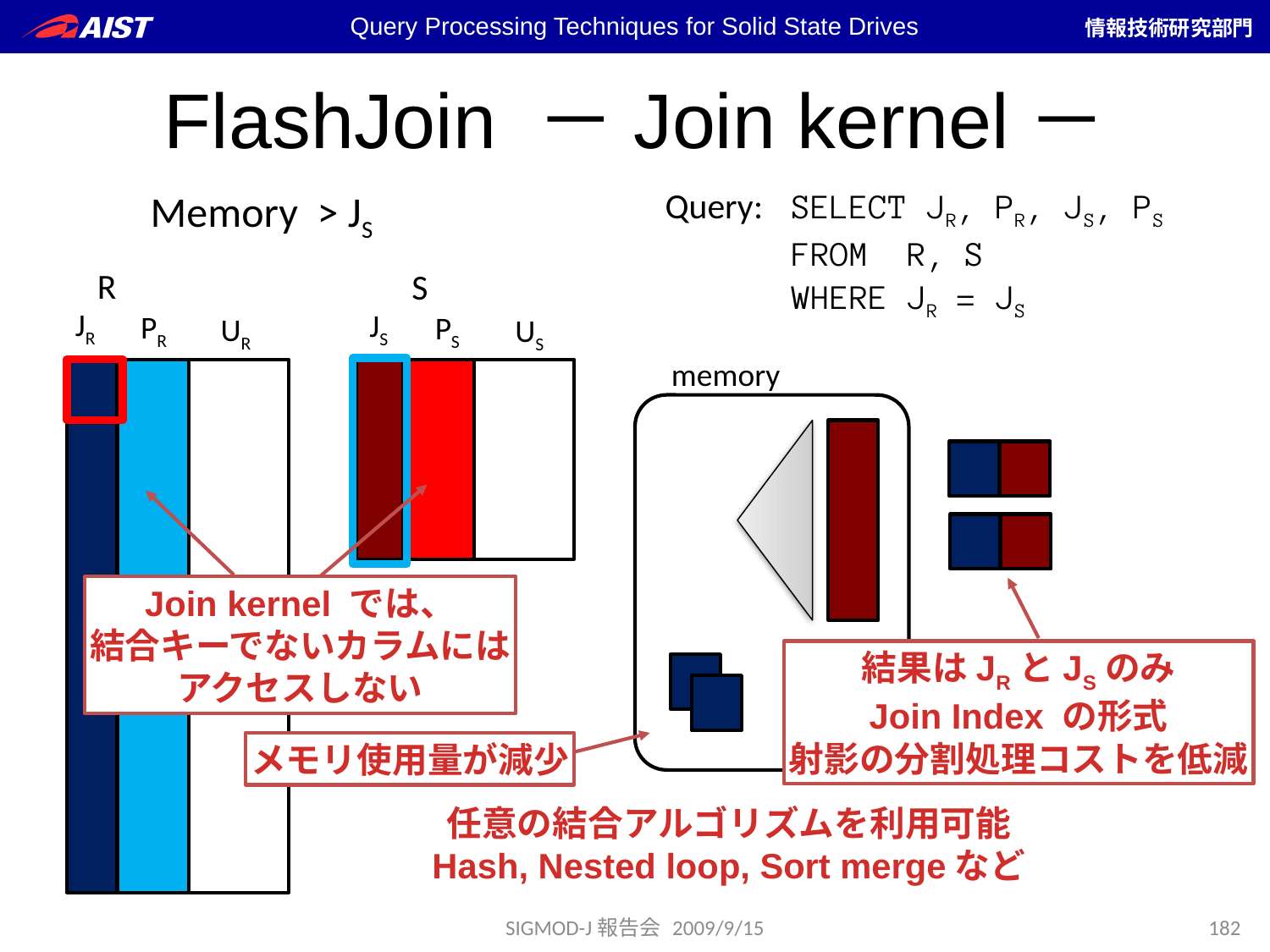

Query Processing Techniques for Solid State Drives
# FlashJoin －Join kernel－
Query: 	SELECT JR, PR, JS, PS
	FROM  R, S
	WHERE JR = JS
Memory  > JS
R
S
JR
JS
PR
PS
UR
US
memory

Join kernel では、
結合キーでないカラムには
アクセスしない

結果はJRとJSのみ
Join Index の形式
射影の分割処理コストを低減

メモリ使用量が減少
任意の結合アルゴリズムを利用可能
Hash, Nested loop, Sort mergeなど
SIGMOD-J報告会 2009/9/15
182